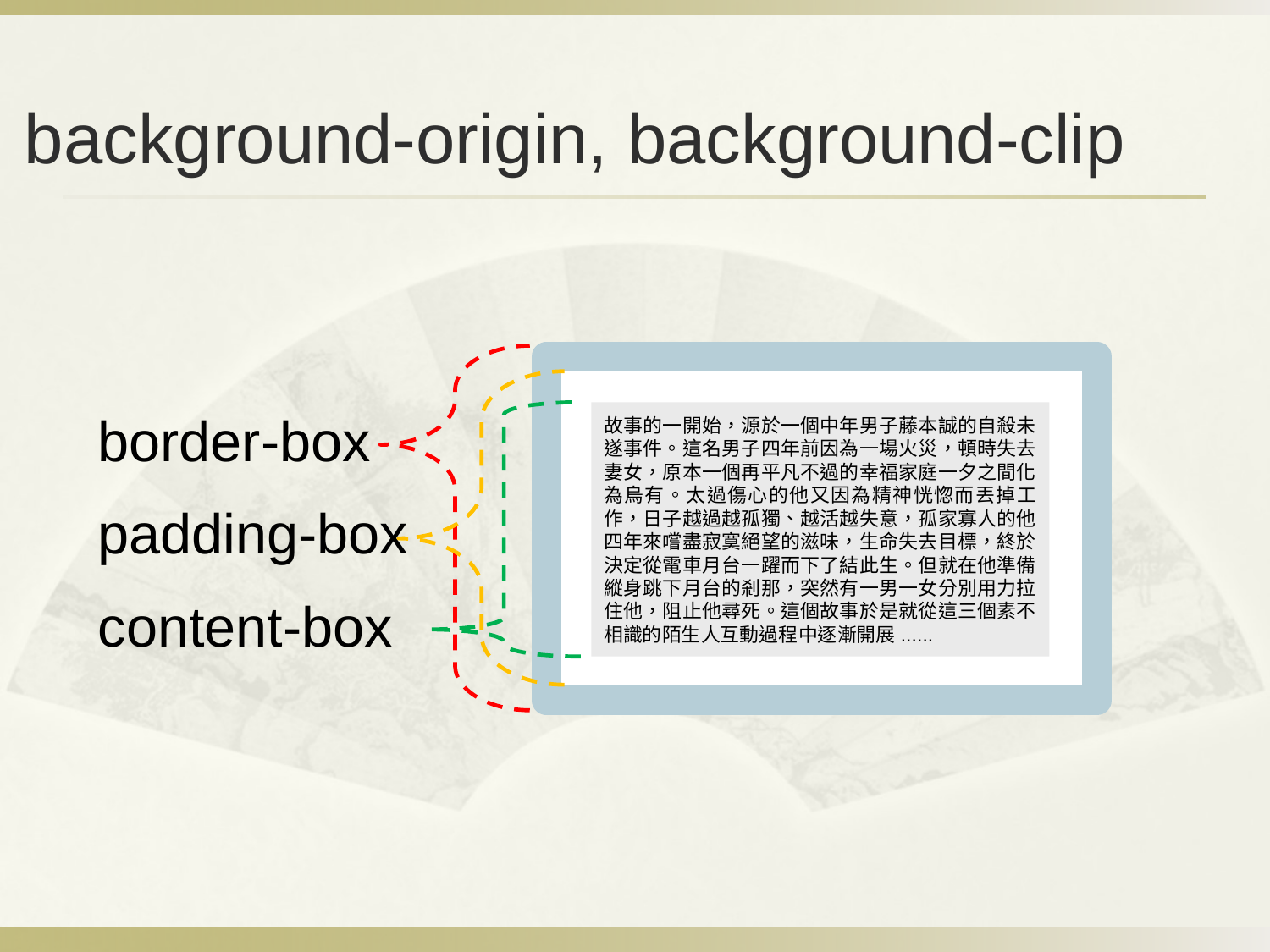

# background-origin, background-clip

border-box

padding-box

content-box

故事的一開始，源於一個中年男子藤本誠的自殺未遂事件。這名男子四年前因為一場火災，頓時失去妻女，原本一個再平凡不過的幸福家庭一夕之間化為烏有。太過傷心的他又因為精神恍惚而丟掉工作，日子越過越孤獨、越活越失意，孤家寡人的他四年來嚐盡寂寞絕望的滋味，生命失去目標，終於決定從電車月台一躍而下了結此生。但就在他準備縱身跳下月台的剎那，突然有一男一女分別用力拉住他，阻止他尋死。這個故事於是就從這三個素不相識的陌生人互動過程中逐漸開展......